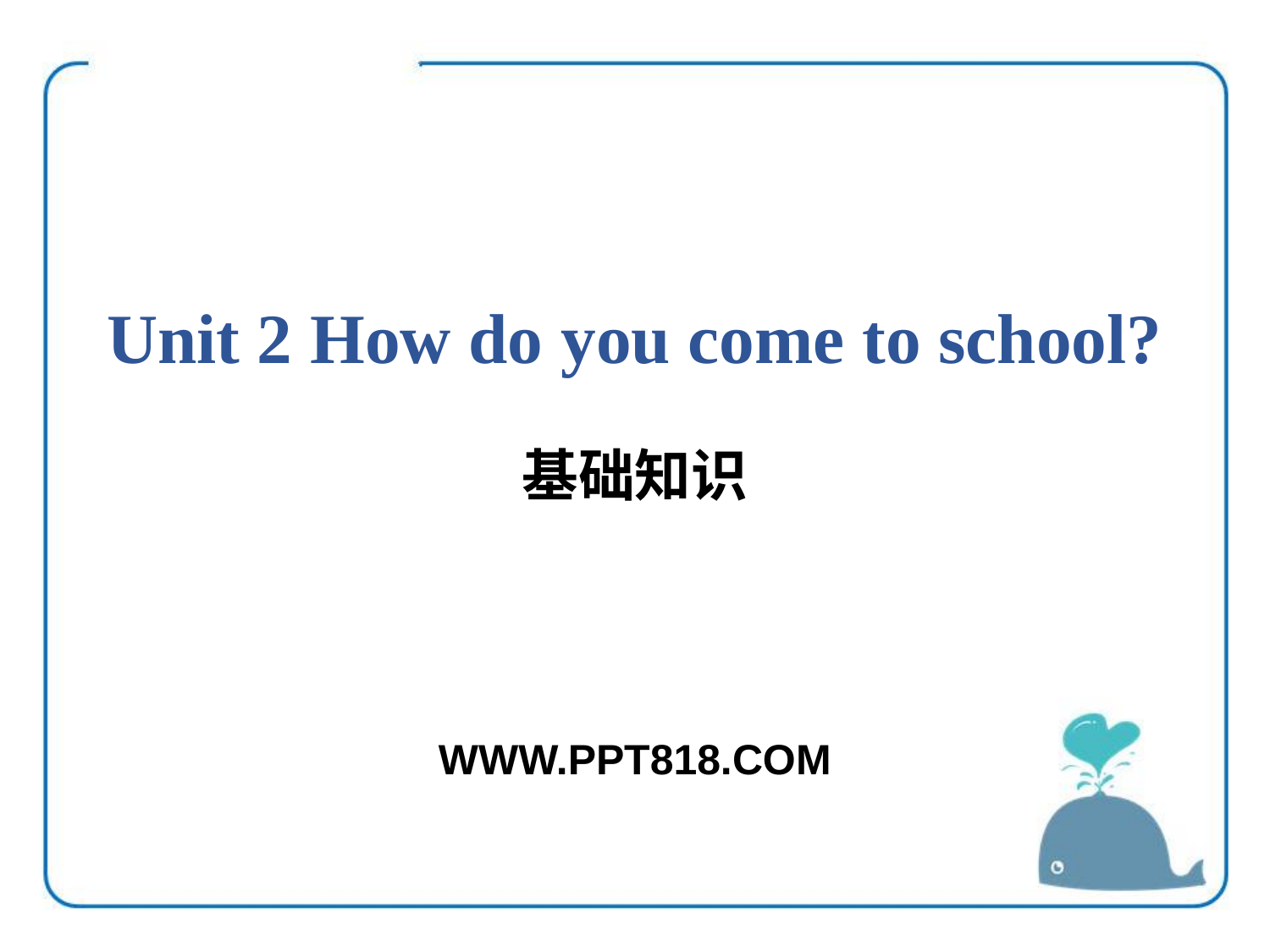

Unit 2 How do you come to school?
基础知识
WWW.PPT818.COM